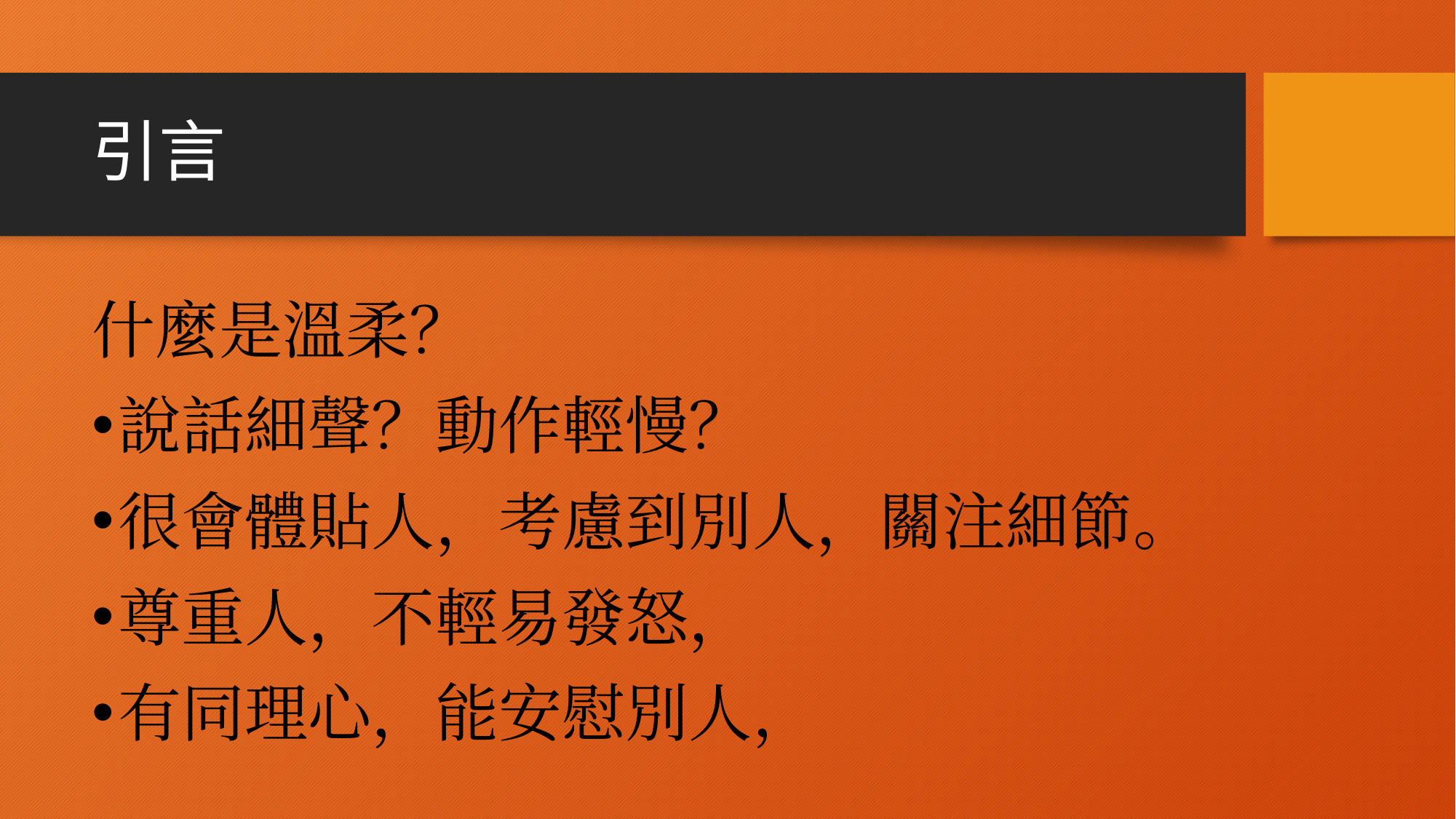

# 引言
什麼是溫柔？
說話細聲？動作輕慢？
很會體貼人，考慮到別人，關注細節。
尊重人，不輕易發怒，
有同理心，能安慰別人，